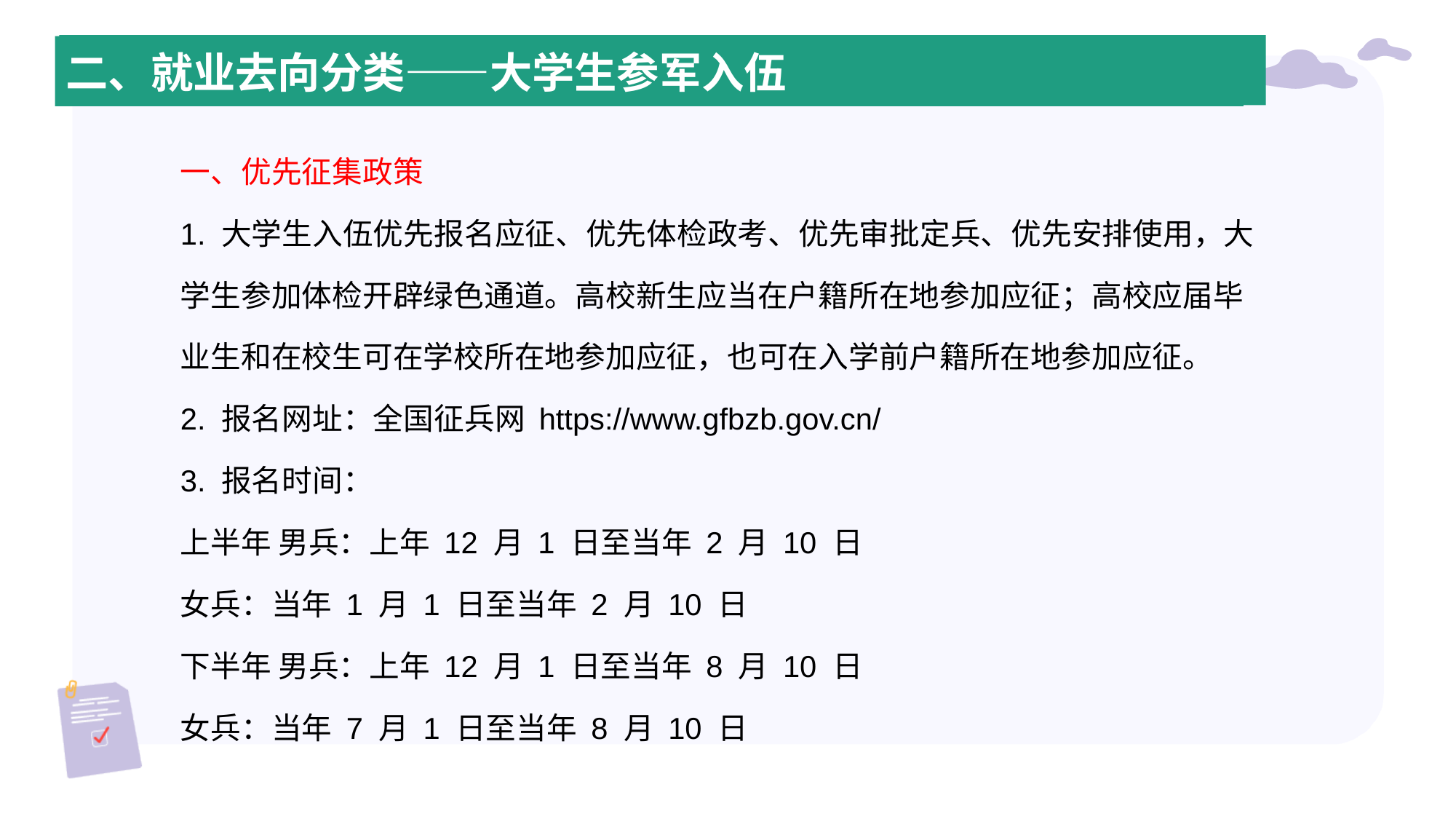

三、求职目标确定的方法与途径
二、就业去向分类——大学生参军入伍
一、优先征集政策
1. 大学生入伍优先报名应征、优先体检政考、优先审批定兵、优先安排使用，大学生参加体检开辟绿色通道。高校新生应当在户籍所在地参加应征；高校应届毕业生和在校生可在学校所在地参加应征，也可在入学前户籍所在地参加应征。
2. 报名网址：全国征兵网 https://www.gfbzb.gov.cn/
3. 报名时间：
上半年 男兵：上年 12 月 1 日至当年 2 月 10 日
女兵：当年 1 月 1 日至当年 2 月 10 日
下半年 男兵：上年 12 月 1 日至当年 8 月 10 日
女兵：当年 7 月 1 日至当年 8 月 10 日